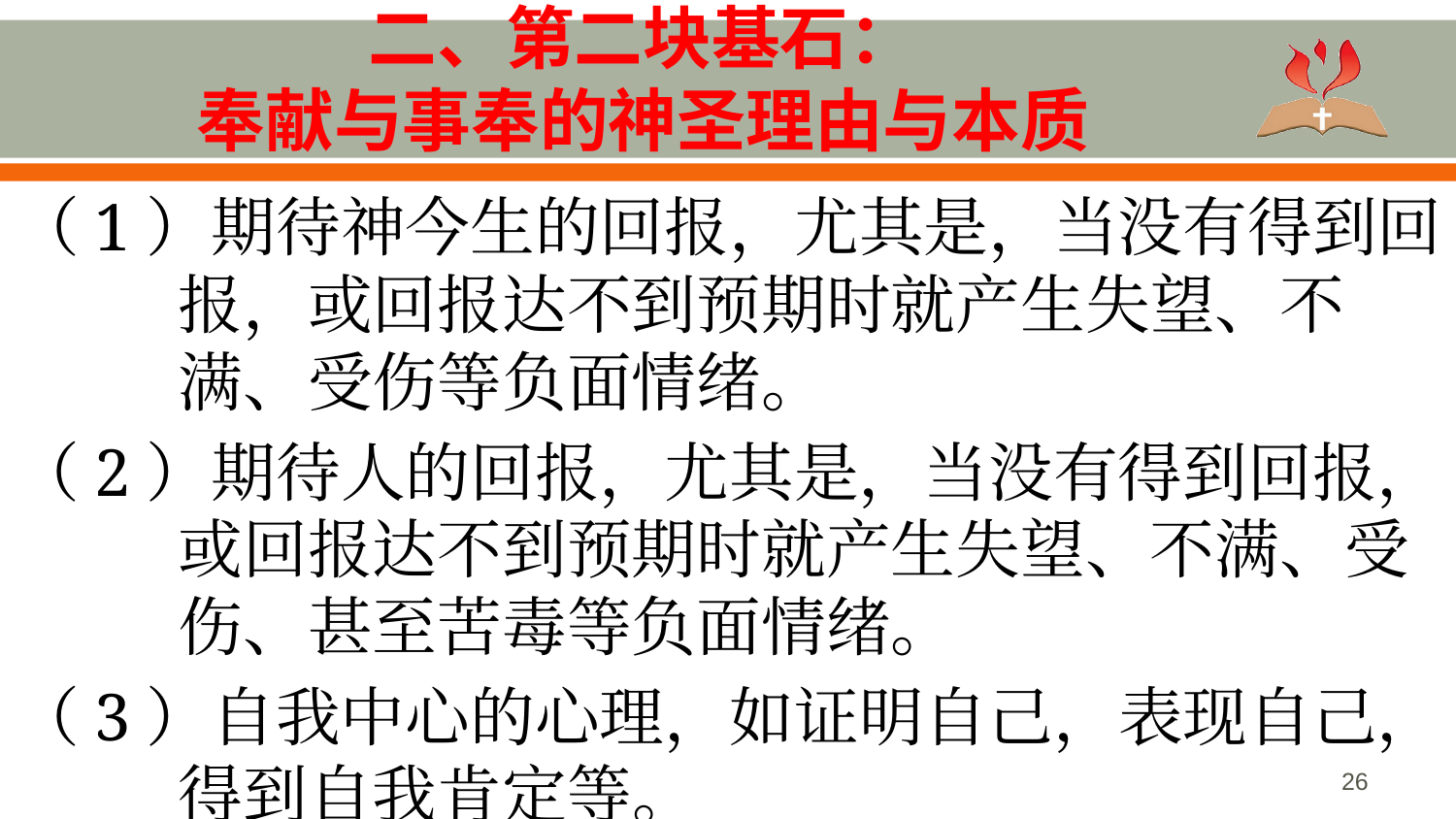

# 二、第二块基石： 奉献与事奉的神圣理由与本质
（1）期待神今生的回报，尤其是，当没有得到回报，或回报达不到预期时就产生失望、不满、受伤等负面情绪。
（2）期待人的回报，尤其是，当没有得到回报，或回报达不到预期时就产生失望、不满、受伤、甚至苦毒等负面情绪。
（3）自我中心的心理，如证明自己，表现自己，得到自我肯定等。

26